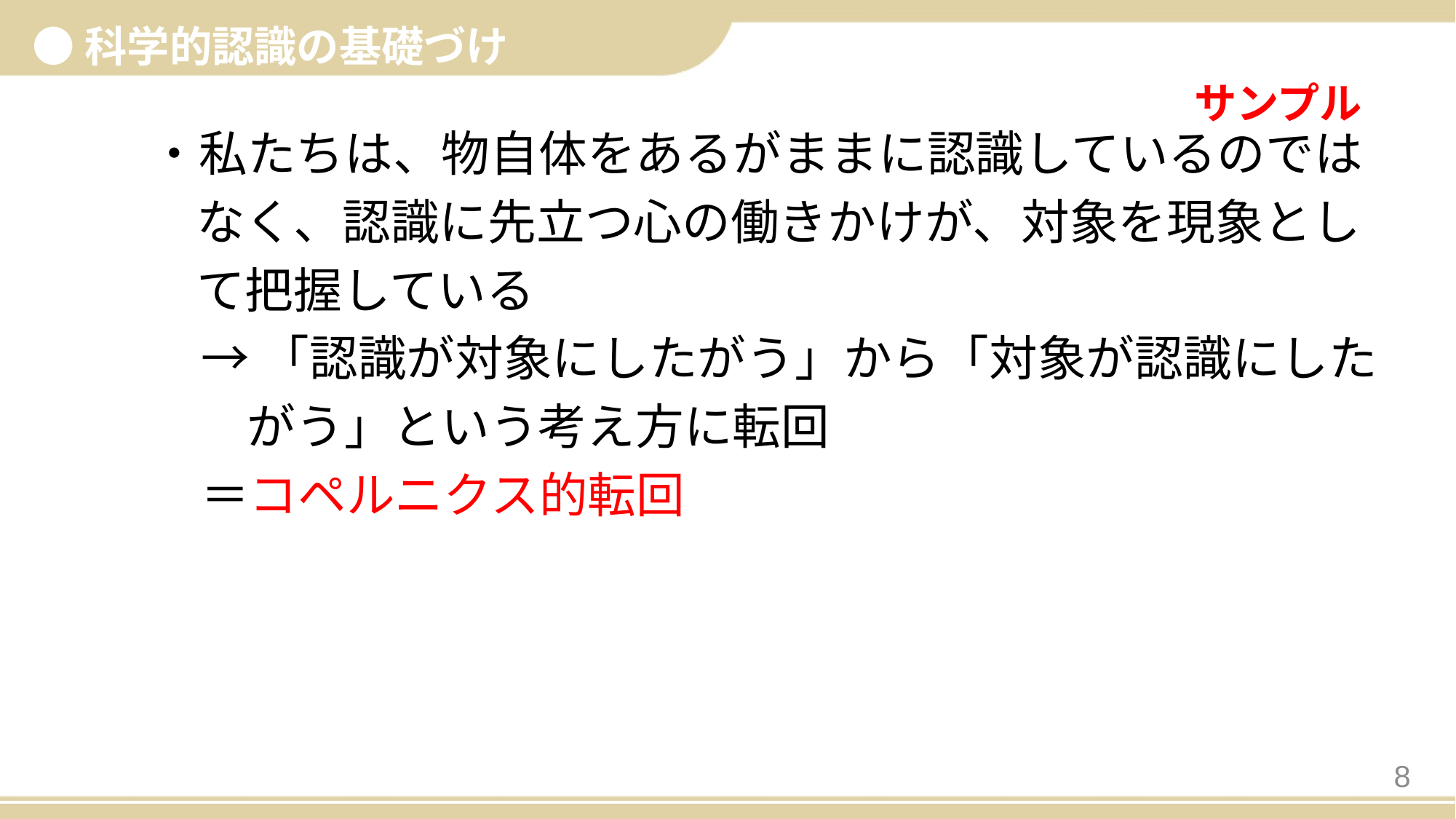

●科学的認識の基礎づけ
・私たちは、物自体をあるがままに認識しているのではなく、認識に先立つ心の働きかけが、対象を現象として把握している
→「認識が対象にしたがう」から「対象が認識にしたがう」という考え方に転回
＝コペルニクス的転回